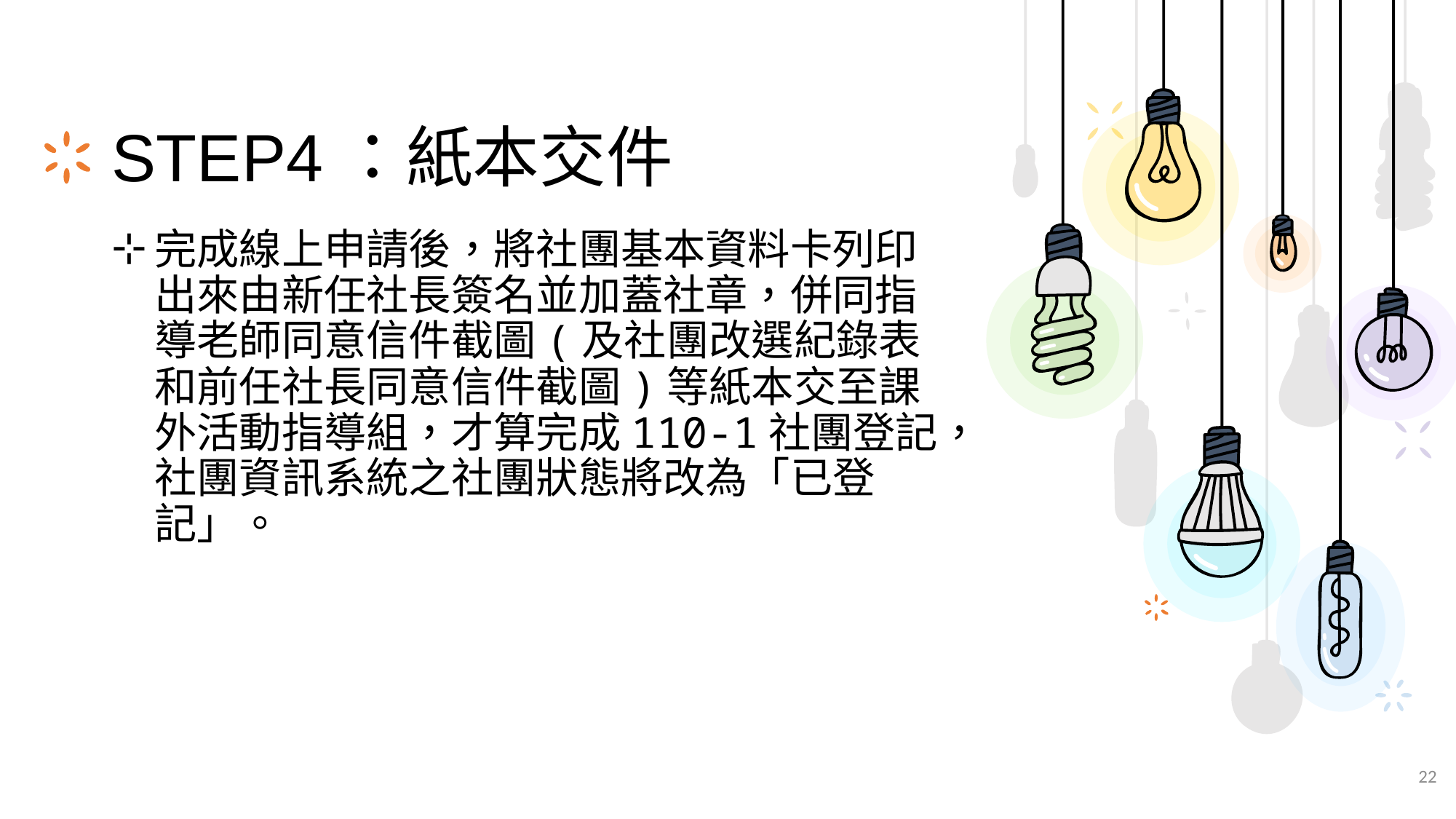

# STEP4：紙本交件
完成線上申請後，將社團基本資料卡列印出來由新任社長簽名並加蓋社章，併同指導老師同意信件截圖(及社團改選紀錄表和前任社長同意信件截圖)等紙本交至課外活動指導組，才算完成110-1社團登記，社團資訊系統之社團狀態將改為「已登記」。

22